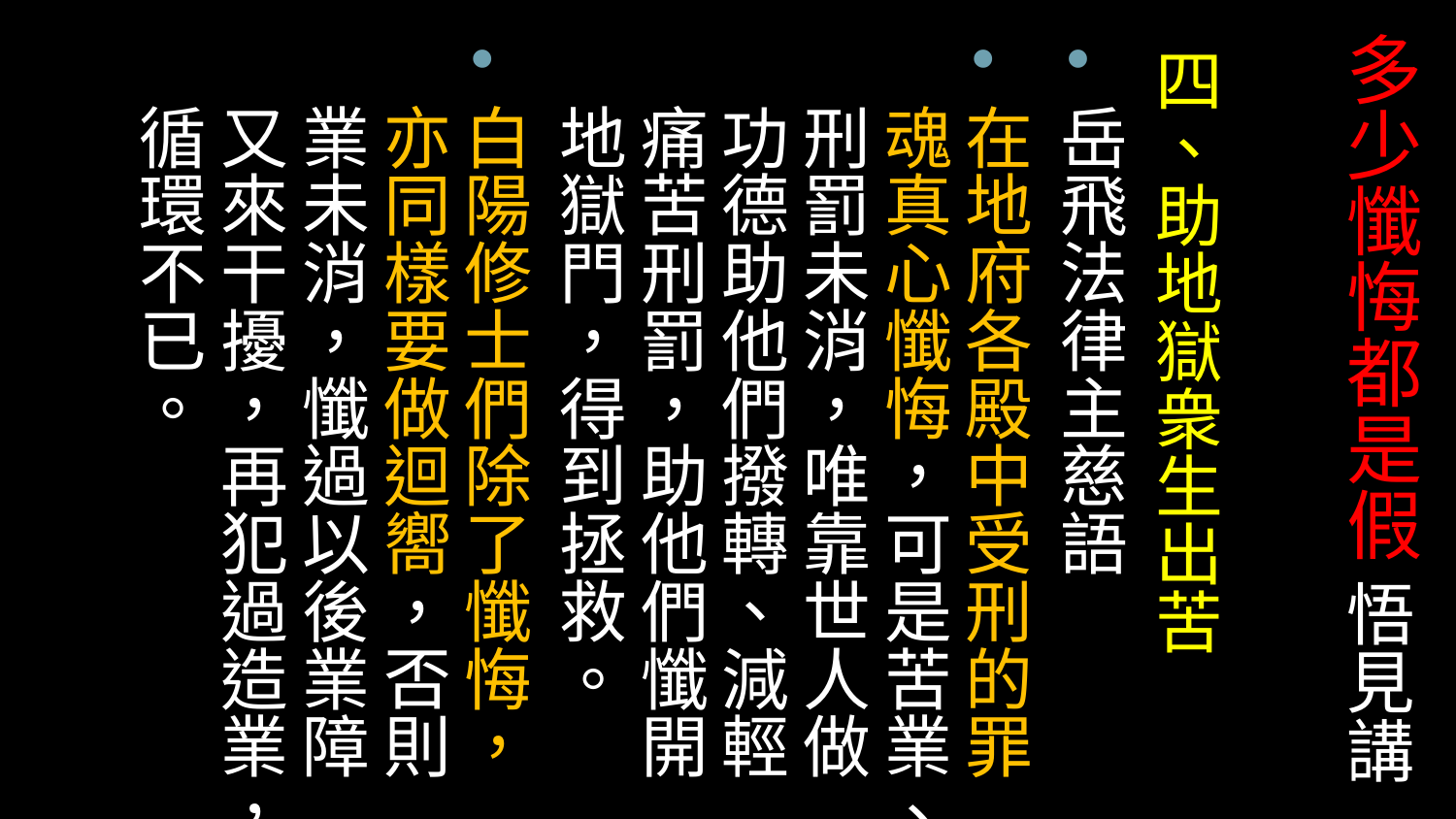

# 多少懺悔都是假 悟見講
四、助地獄衆生出苦
岳飛法律主慈語
在地府各殿中受刑的罪魂真心懺悔，可是苦業、刑罰未消，唯靠世人做功德助他們撥轉、減輕痛苦刑罰，助他們懺開地獄門，得到拯救。
白陽修士們除了懺悔，亦同樣要做迴嚮，否則業未消，懺過以後業障又來干擾，再犯過造業，循環不已。